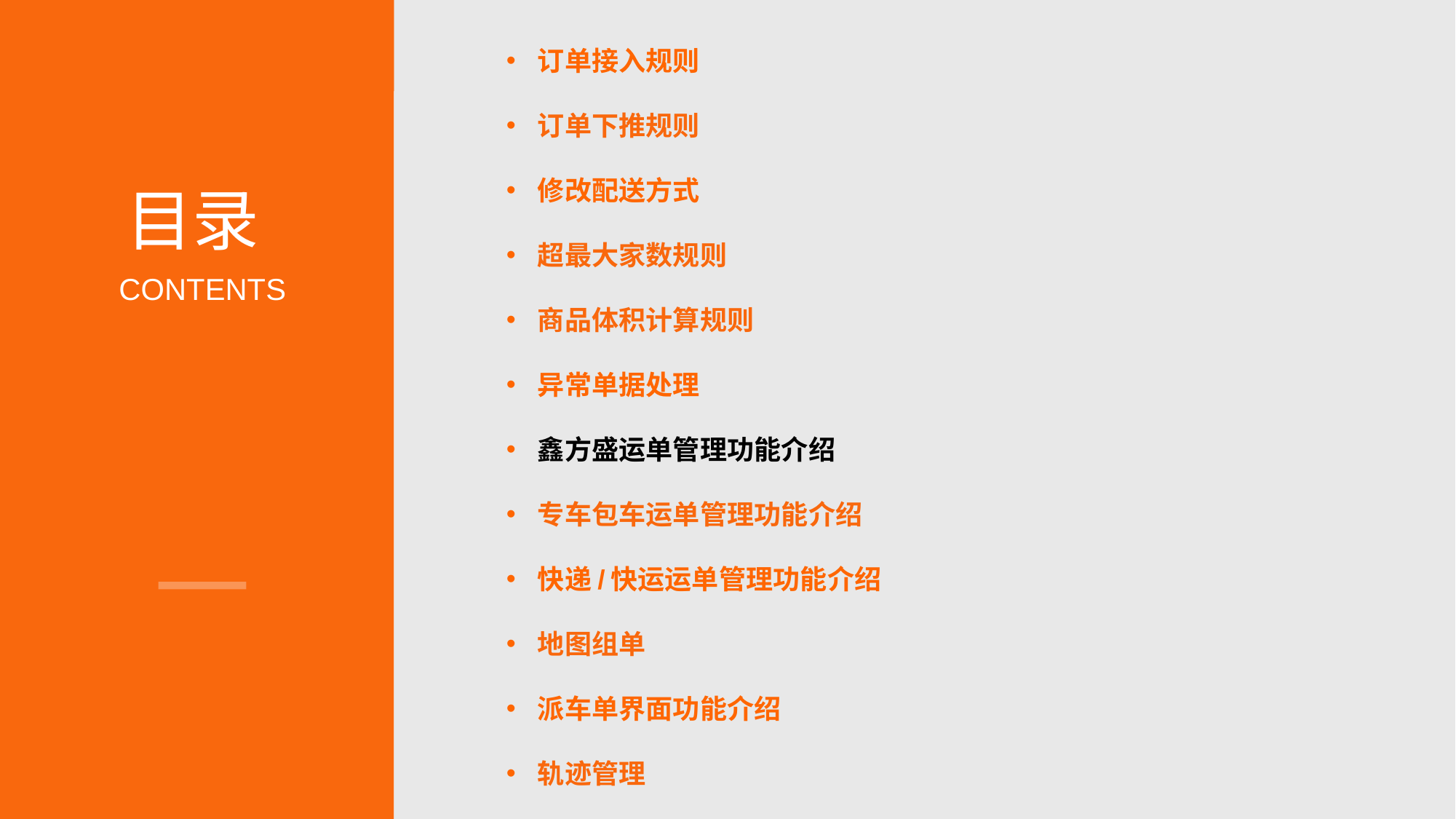

订单接入规则
订单下推规则
修改配送方式
超最大家数规则
商品体积计算规则
异常单据处理
鑫方盛运单管理功能介绍
专车包车运单管理功能介绍
快递/快运运单管理功能介绍
地图组单
派车单界面功能介绍
轨迹管理